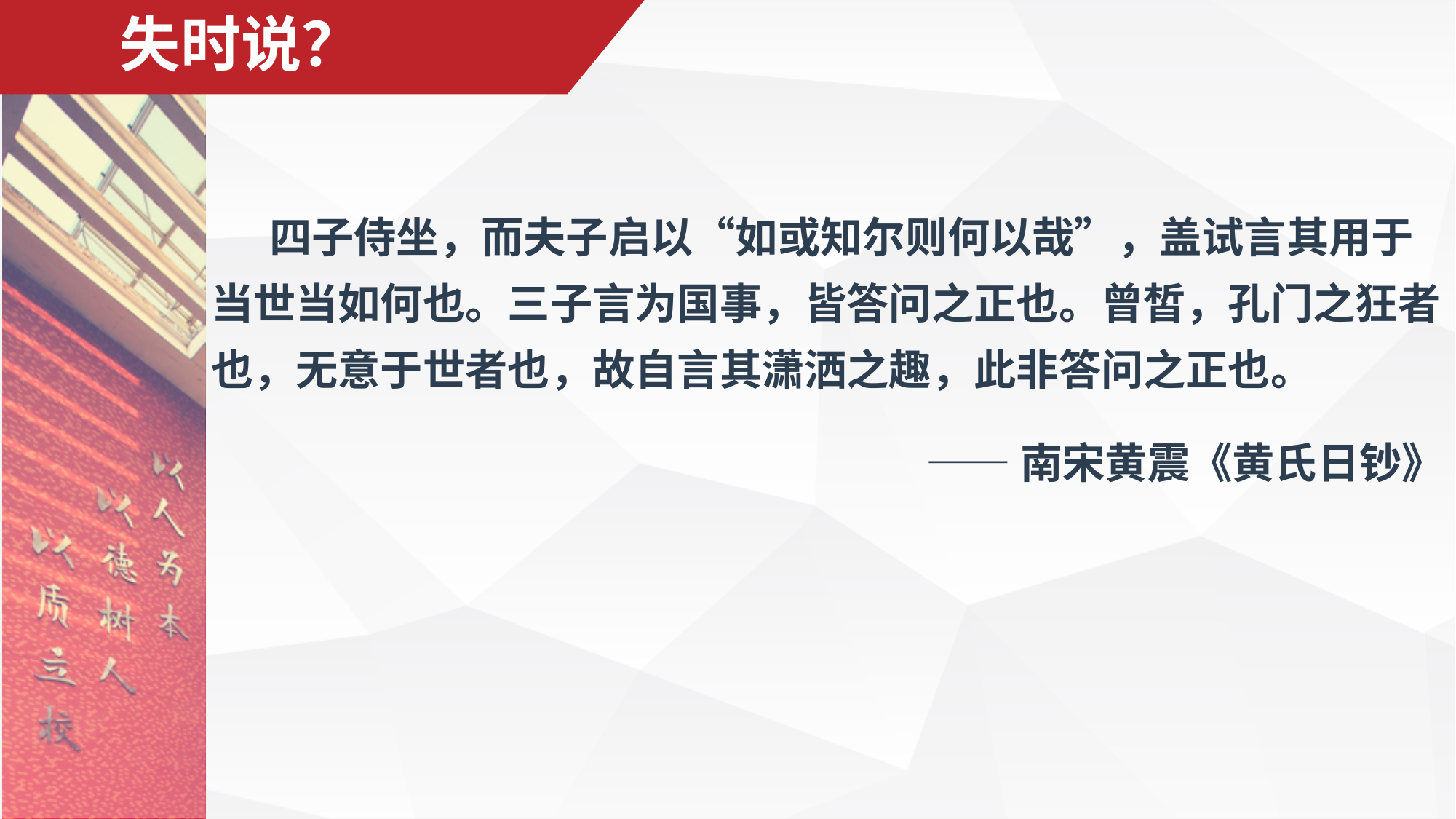

# 失时说？

     四子侍坐，而夫子启以“如或知尔则何以哉”，盖试言其用于当世当如何也。三子言为国事，皆答问之正也。曾皙，孔门之狂者也，无意于世者也，故自言其潇洒之趣，此非答问之正也。
——南宋黄震《黄氏日钞》